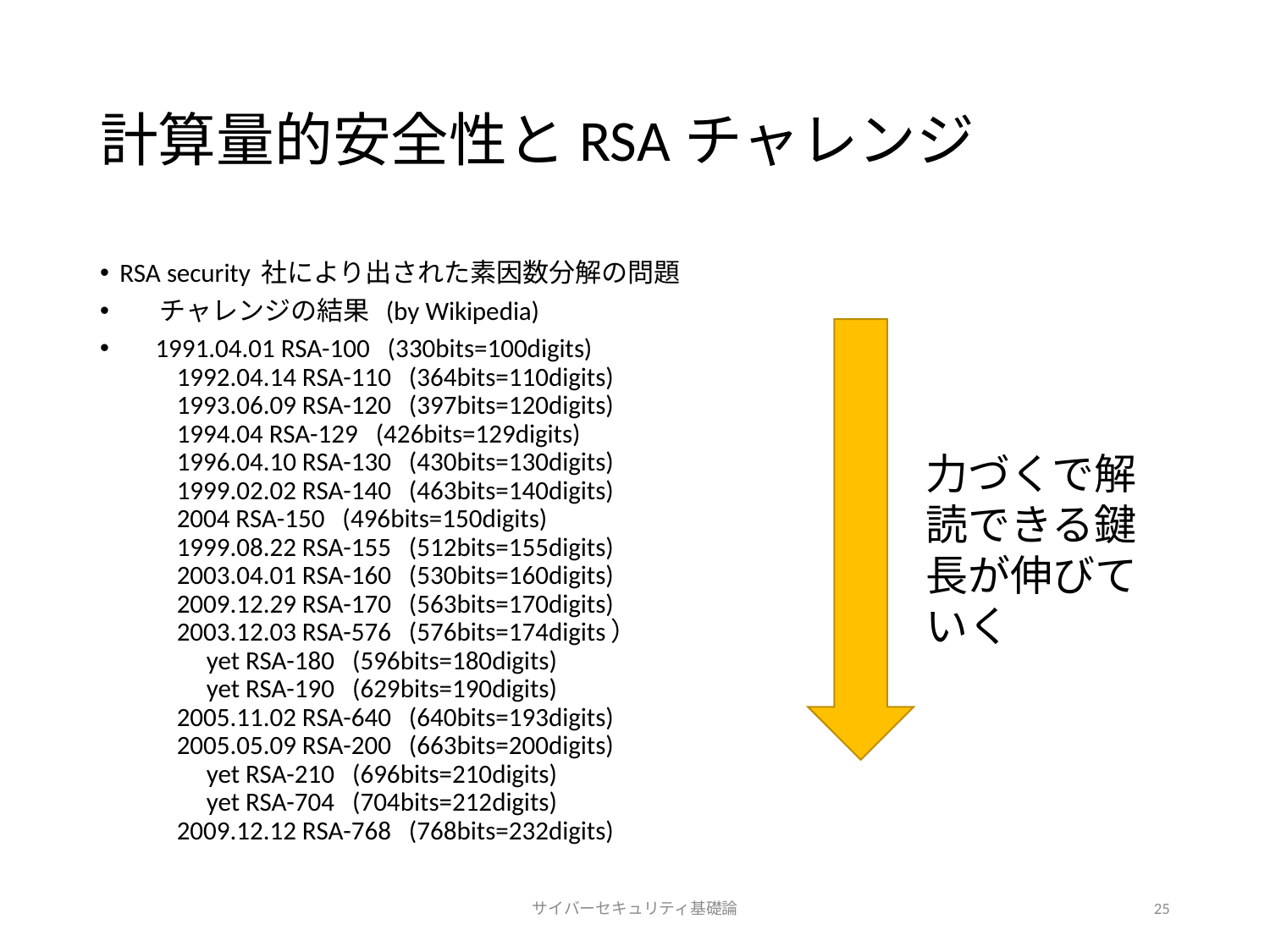

# 計算量的安全性とRSAチャレンジ
RSA security 社により出された素因数分解の問題
      チャレンジの結果  (by Wikipedia)
      1991.04.01 RSA-100   (330bits=100digits)  　
　　1992.04.14 RSA-110   (364bits=110digits) 　　
　　1993.06.09 RSA-120   (397bits=120digits) 　　
　　1994.04 RSA-129   (426bits=129digits) 　　　　
　　1996.04.10 RSA-130   (430bits=130digits) 　　
　　1999.02.02 RSA-140   (463bits=140digits) 　
　　2004 RSA-150   (496bits=150digits) 　　　　　
　　1999.08.22 RSA-155   (512bits=155digits) 　
　　2003.04.01 RSA-160   (530bits=160digits) 　　
　　2009.12.29 RSA-170   (563bits=170digits) 　
　　2003.12.03 RSA-576   (576bits=174digits） 　　
　　     yet RSA-180   (596bits=180digits) 　　　　　
　　     yet RSA-190   (629bits=190digits) 　　　　　
　　2005.11.02 RSA-640   (640bits=193digits) 　　
　　2005.05.09 RSA-200   (663bits=200digits) 　　　
　　     yet RSA-210   (696bits=210digits) 　　　　　　
　　     yet RSA-704   (704bits=212digits) 　　　
　　2009.12.12 RSA-768   (768bits=232digits)

力づくで解読できる鍵長が伸びていく
サイバーセキュリティ基礎論
25